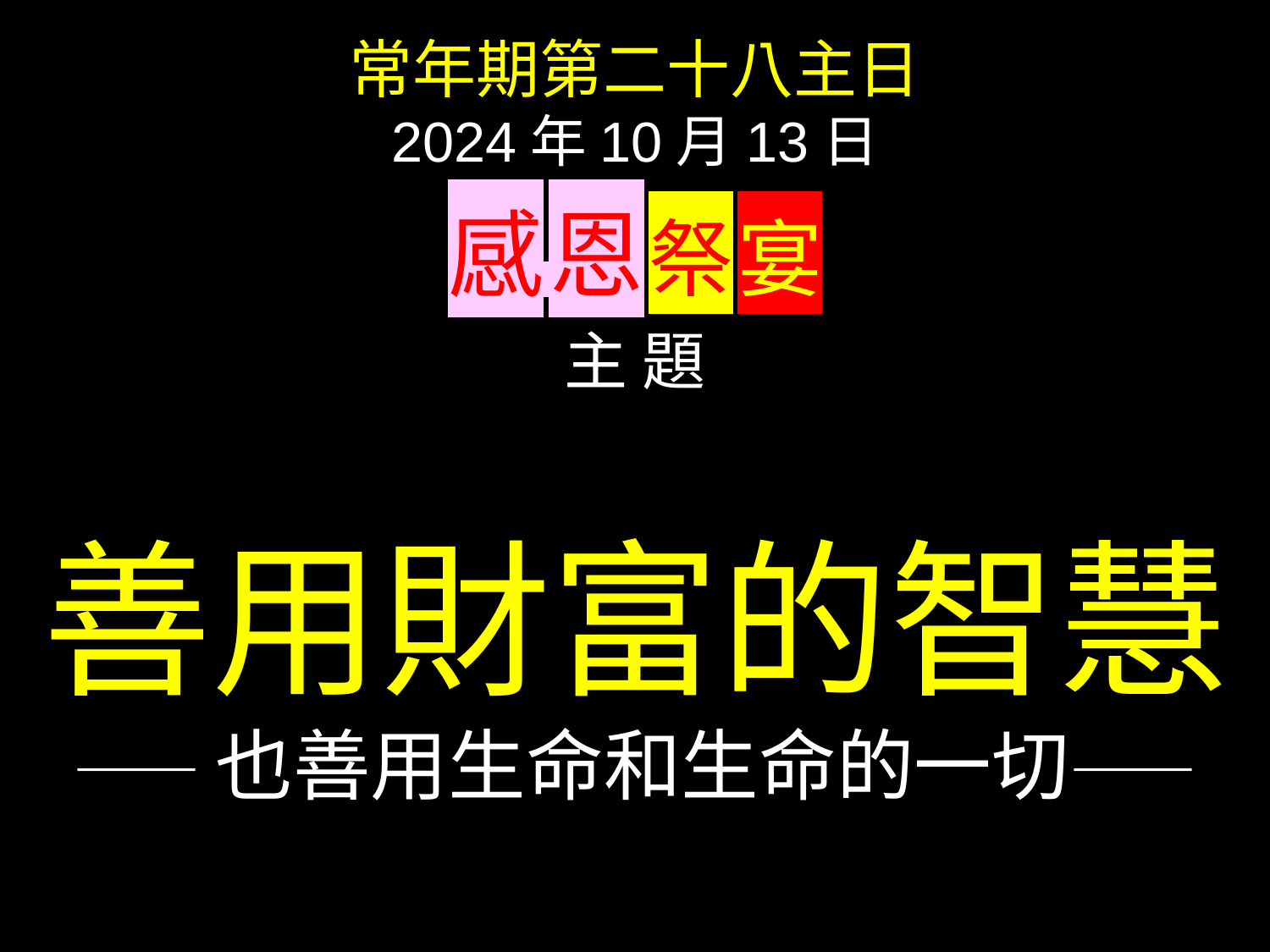

常年期第二十八主日
2024年10月13日
感 恩 祭 宴

主 題

善用財富的智慧
——也善用生命和生命的一切——